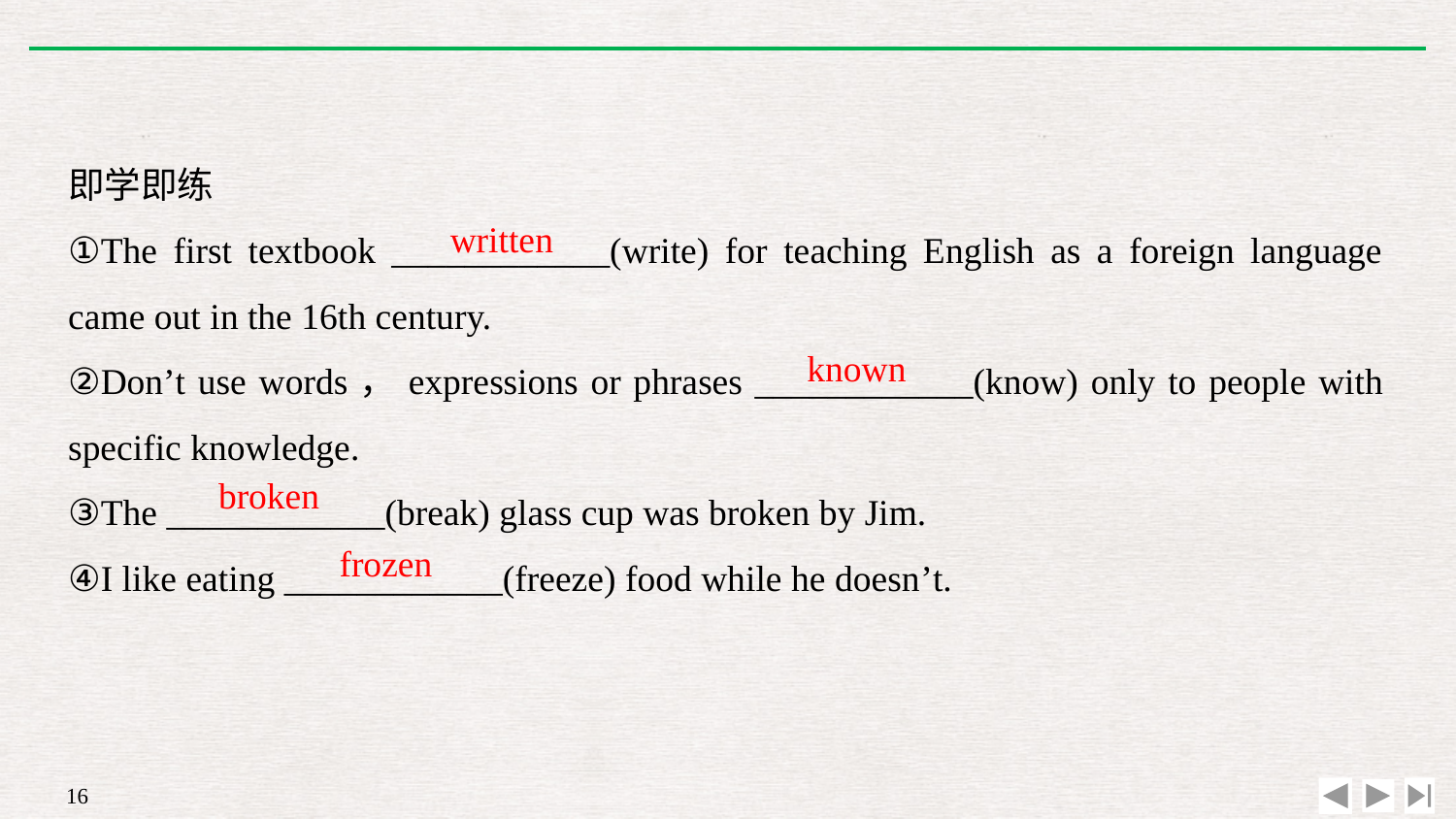

即学即练
①The first textbook ____________(write) for teaching English as a foreign language came out in the 16th century.
②Don’t use words，expressions or phrases ____________(know) only to people with specific knowledge.
③The ____________(break) glass cup was broken by Jim.
④I like eating ____________(freeze) food while he doesn’t.
written
known
broken
frozen